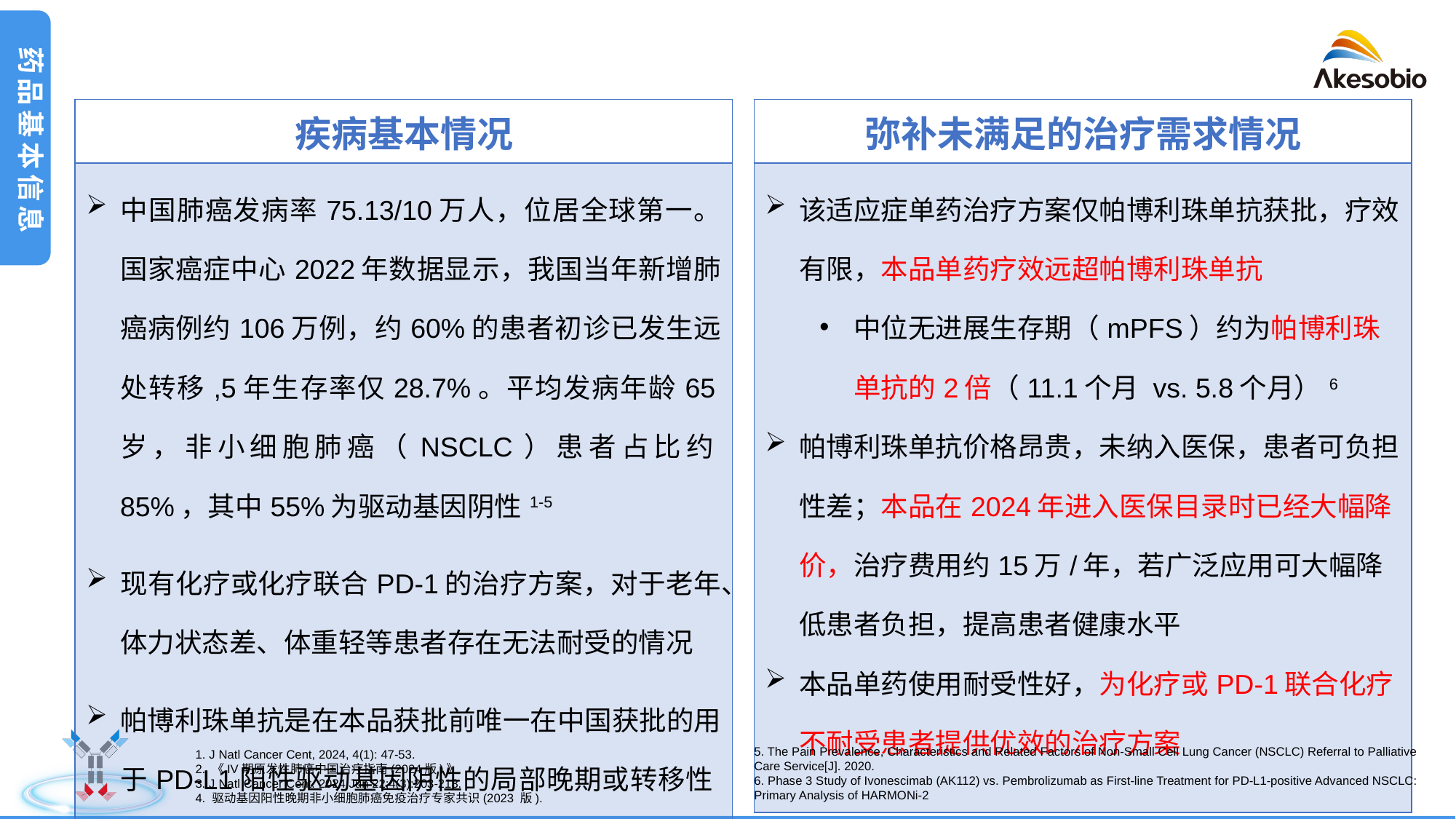

药品基本信息
| 疾病基本情况 |
| --- |
| 中国肺癌发病率75.13/10万人，位居全球第一。国家癌症中心2022年数据显示，我国当年新增肺癌病例约106万例，约60%的患者初诊已发生远处转移,5年生存率仅28.7%。平均发病年龄65岁，非小细胞肺癌（NSCLC）患者占比约85%，其中55%为驱动基因阴性1-5 现有化疗或化疗联合PD-1的治疗方案，对于老年、体力状态差、体重轻等患者存在无法耐受的情况 帕博利珠单抗是在本品获批前唯一在中国获批的用于PD-L1阳性驱动基因阴性的局部晚期或转移性NSCLC一线治疗适应症的药物 |
| 弥补未满足的治疗需求情况 |
| --- |
| 该适应症单药治疗方案仅帕博利珠单抗获批，疗效有限，本品单药疗效远超帕博利珠单抗 中位无进展生存期（mPFS）约为帕博利珠单抗的2倍（11.1个月 vs. 5.8个月）6 帕博利珠单抗价格昂贵，未纳入医保，患者可负担性差；本品在2024年进入医保目录时已经大幅降价，治疗费用约15万/年，若广泛应用可大幅降低患者负担，提高患者健康水平 本品单药使用耐受性好，为化疗或PD-1联合化疗不耐受患者提供优效的治疗方案 |
5. The Pain Prevalence, Characteristics and Related Factors of Non-Small Cell Lung Cancer (NSCLC) Referral to Palliative Care Service[J]. 2020.
6. Phase 3 Study of Ivonescimab (AK112) vs. Pembrolizumab as First-line Treatment for PD-L1-positive Advanced NSCLC: Primary Analysis of HARMONi-2
1. J Natl Cancer Cent, 2024, 4(1): 47-53.
2. 《IV期原发性肺癌中国治疗指南(2024版)》
3. J Natl Cancer Cent. 2024 Jun 22;4(3):203-213.
4. 驱动基因阳性晚期非小细胞肺癌免疫治疗专家共识(2023 版).